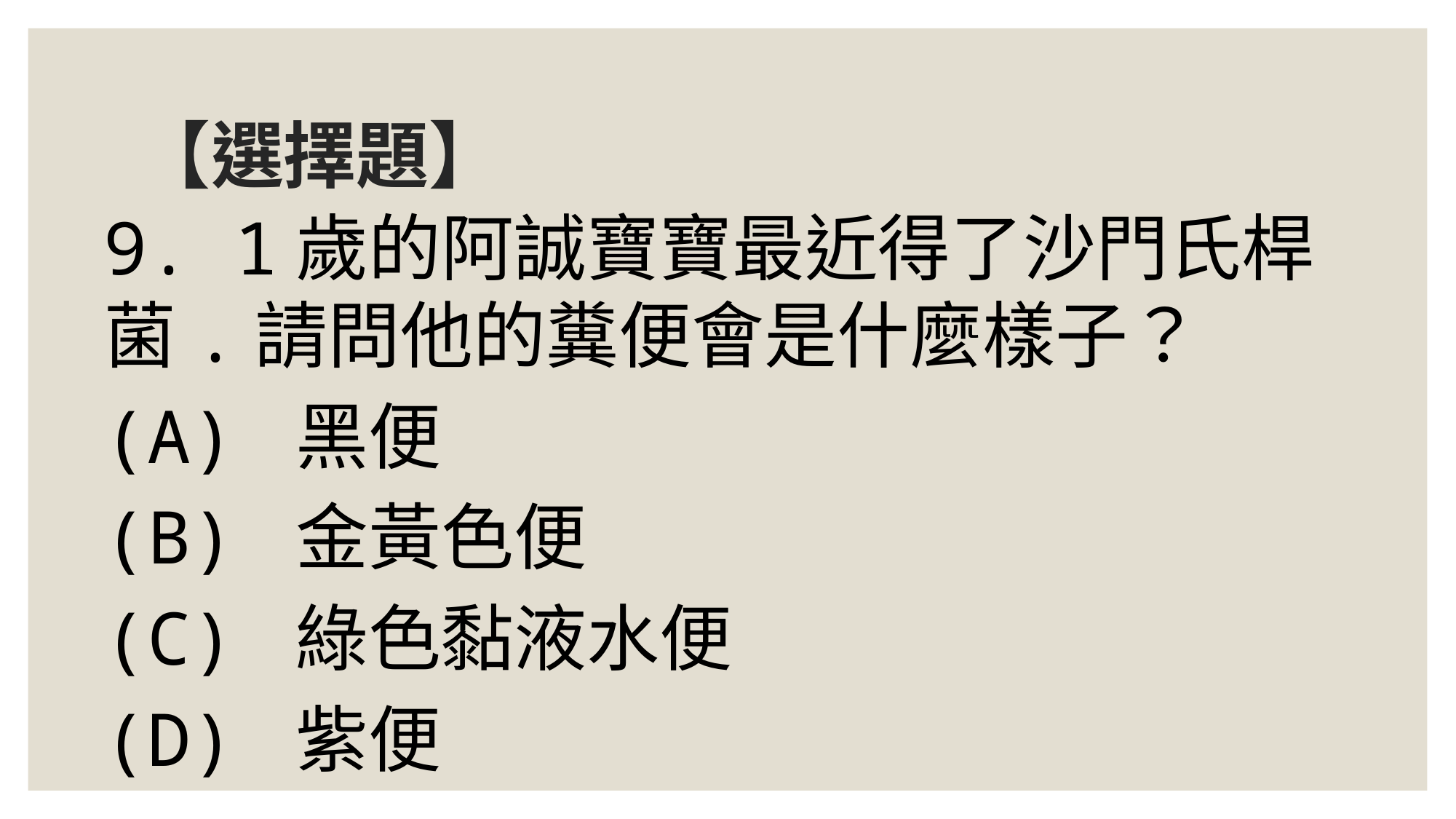

# 【選擇題】
9. 1歲的阿誠寶寶最近得了沙門氏桿菌.請問他的糞便會是什麼樣子？
(A) 黑便
(B) 金黃色便
(C) 綠色黏液水便
(D) 紫便